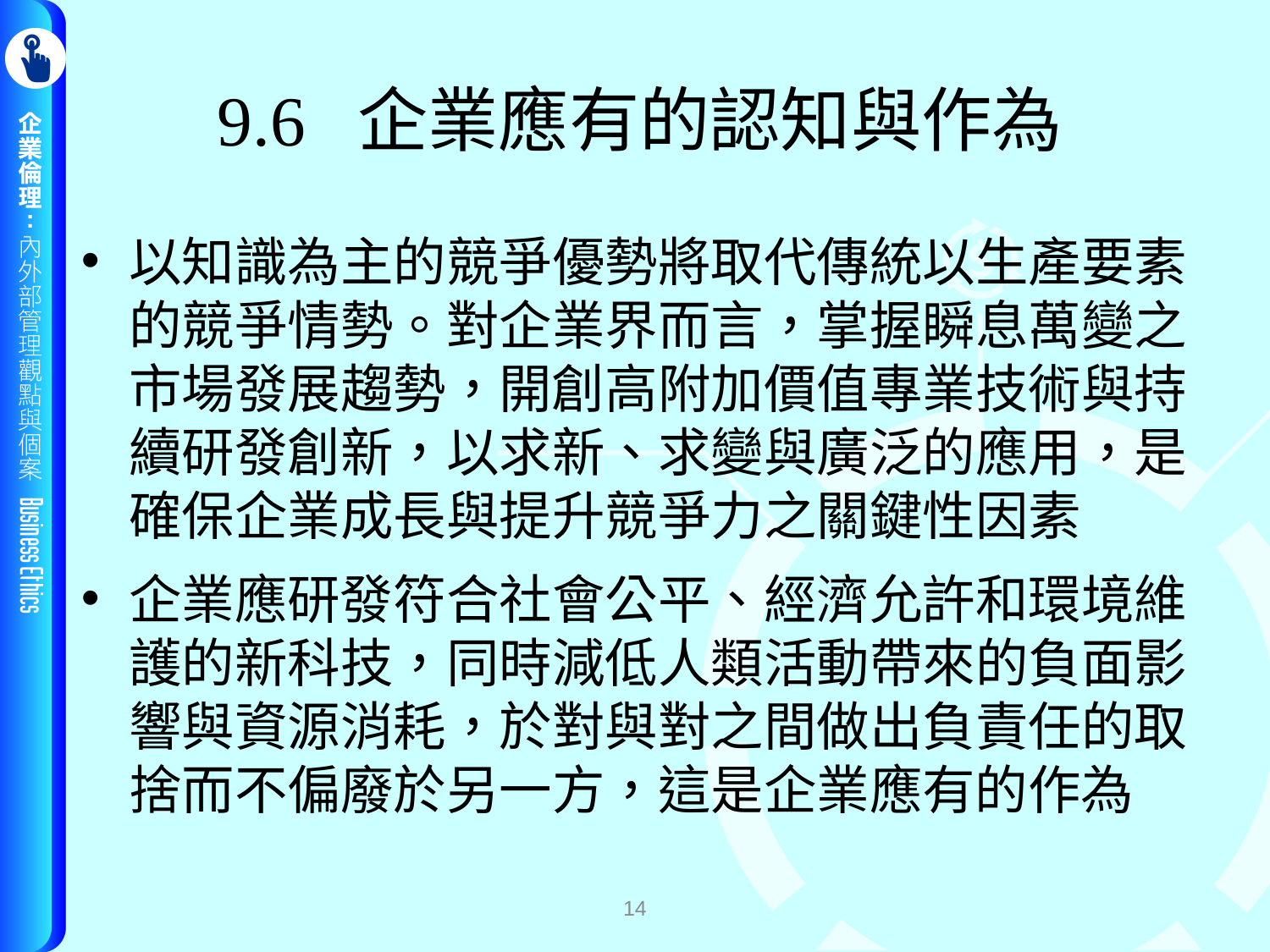

# 9.6  企業應有的認知與作為
以知識為主的競爭優勢將取代傳統以生產要素的競爭情勢。對企業界而言，掌握瞬息萬變之市場發展趨勢，開創高附加價值專業技術與持續研發創新，以求新、求變與廣泛的應用，是確保企業成長與提升競爭力之關鍵性因素
企業應研發符合社會公平、經濟允許和環境維護的新科技，同時減低人類活動帶來的負面影響與資源消耗，於對與對之間做出負責任的取捨而不偏廢於另一方，這是企業應有的作為
14